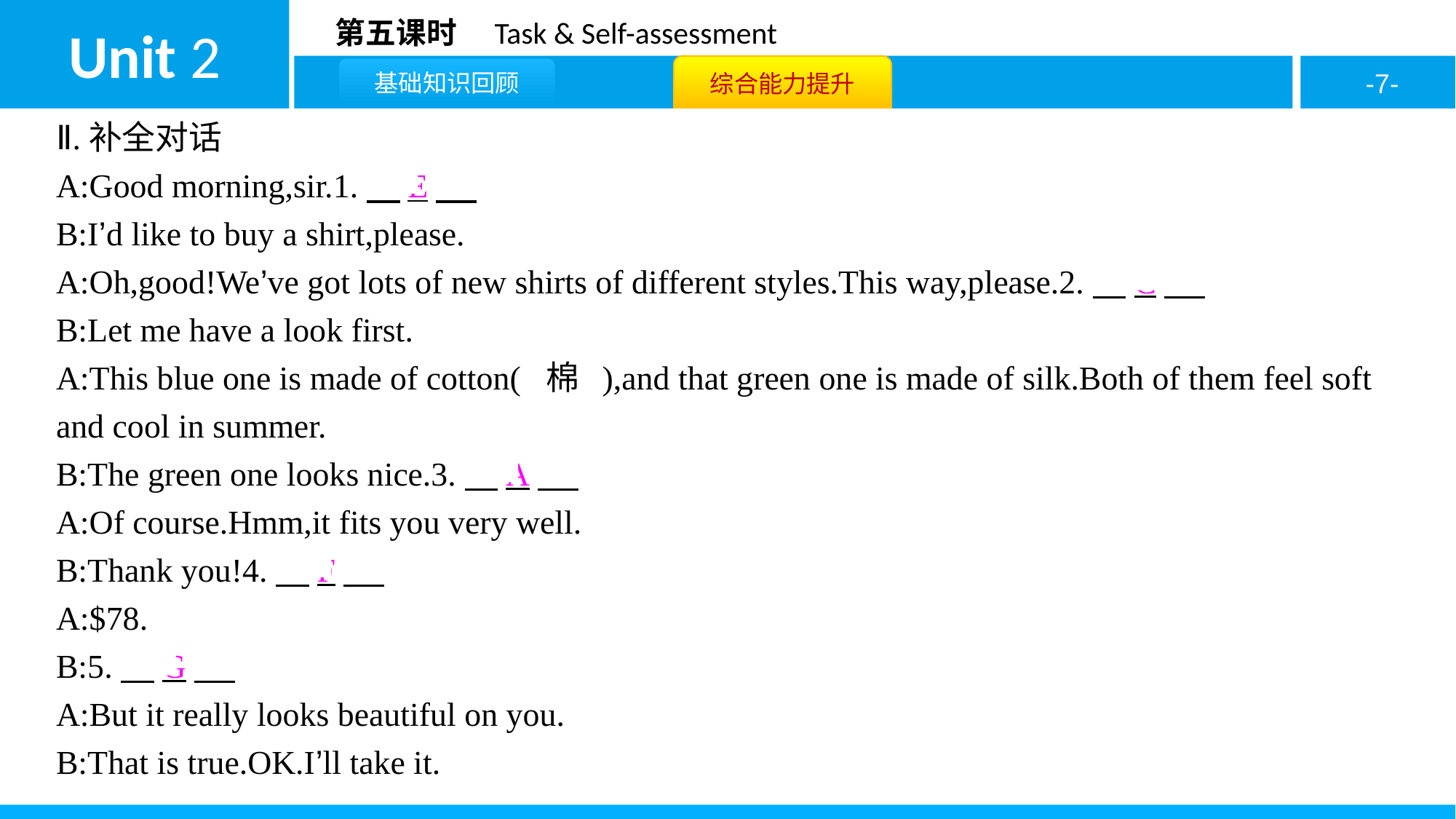

Ⅱ.补全对话
A:Good morning,sir.1.　E
B:I’d like to buy a shirt,please.
A:Oh,good!We’ve got lots of new shirts of different styles.This way,please.2.　C
B:Let me have a look first.
A:This blue one is made of cotton(  棉  ),and that green one is made of silk.Both of them feel soft and cool in summer.
B:The green one looks nice.3.　A
A:Of course.Hmm,it fits you very well.
B:Thank you!4.　F
A:$78.
B:5.　G
A:But it really looks beautiful on you.
B:That is true.OK.I’ll take it.